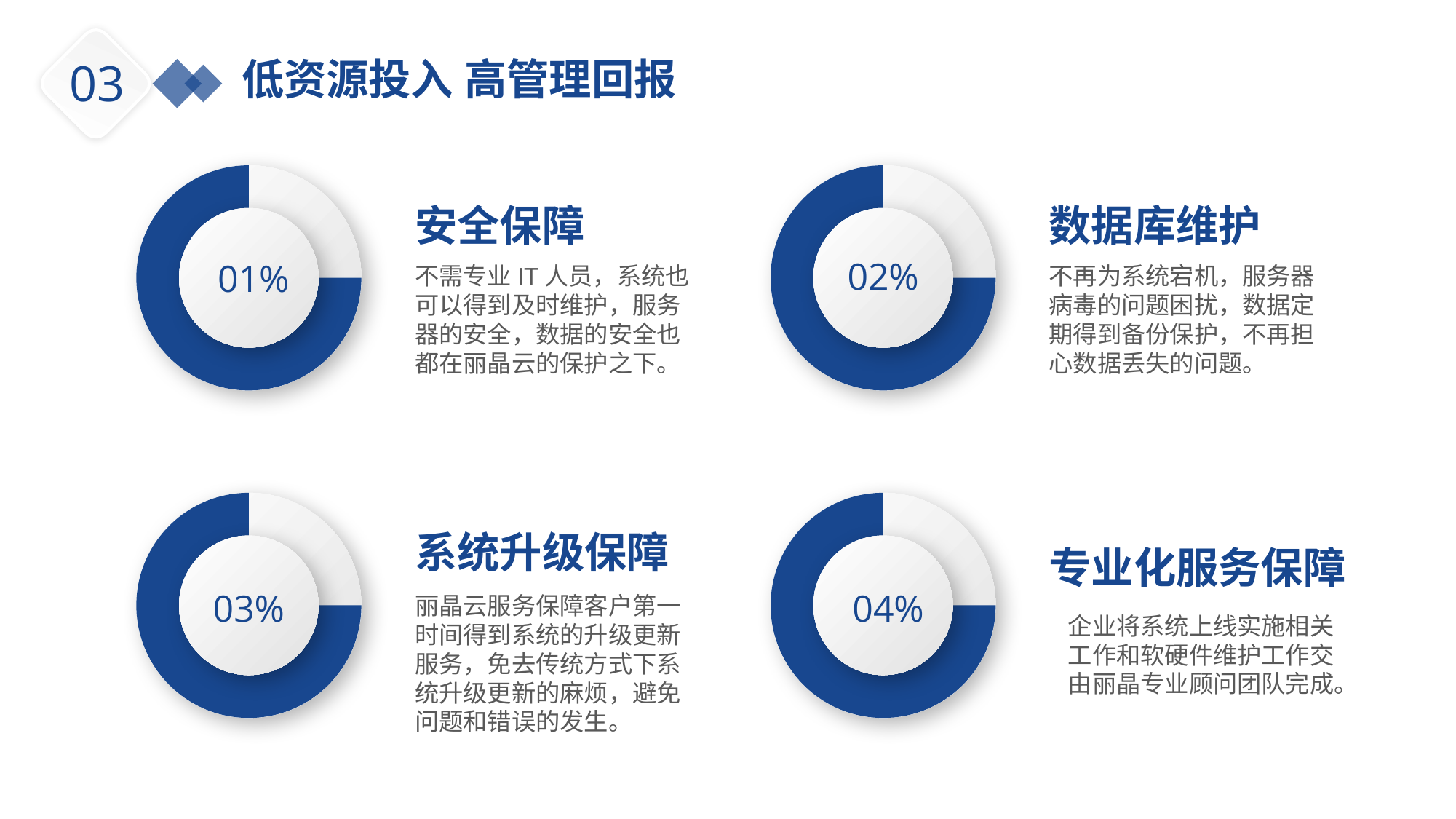

低资源投入 高管理回报
03

安全保障
不需专业IT人员，系统也可以得到及时维护，服务器的安全，数据的安全也都在丽晶云的保护之下。
数据库维护
不再为系统宕机，服务器病毒的问题困扰，数据定期得到备份保护，不再担心数据丢失的问题。

02%
01%

系统升级保障
丽晶云服务保障客户第一时间得到系统的升级更新服务，免去传统方式下系统升级更新的麻烦，避免问题和错误的发生。

专业化服务保障
企业将系统上线实施相关工作和软硬件维护工作交由丽晶专业顾问团队完成。
04%
03%